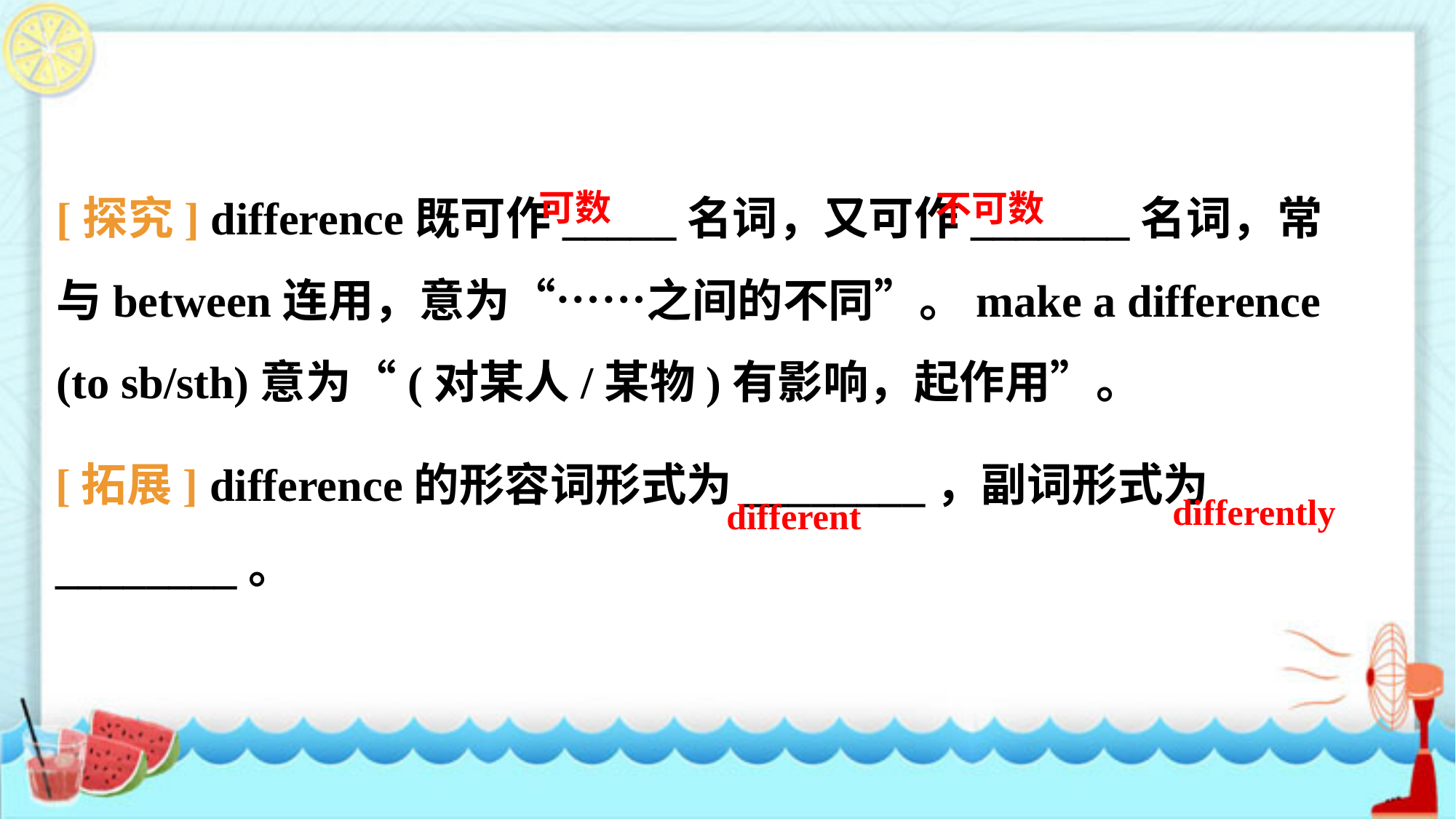

[探究] difference既可作_____名词，又可作_______名词，常与between连用，意为“……之间的不同”。make a difference (to sb/sth)意为“(对某人/某物)有影响，起作用”。
可数
不可数
[拓展] difference的形容词形式为________，副词形式为________。
differently
different